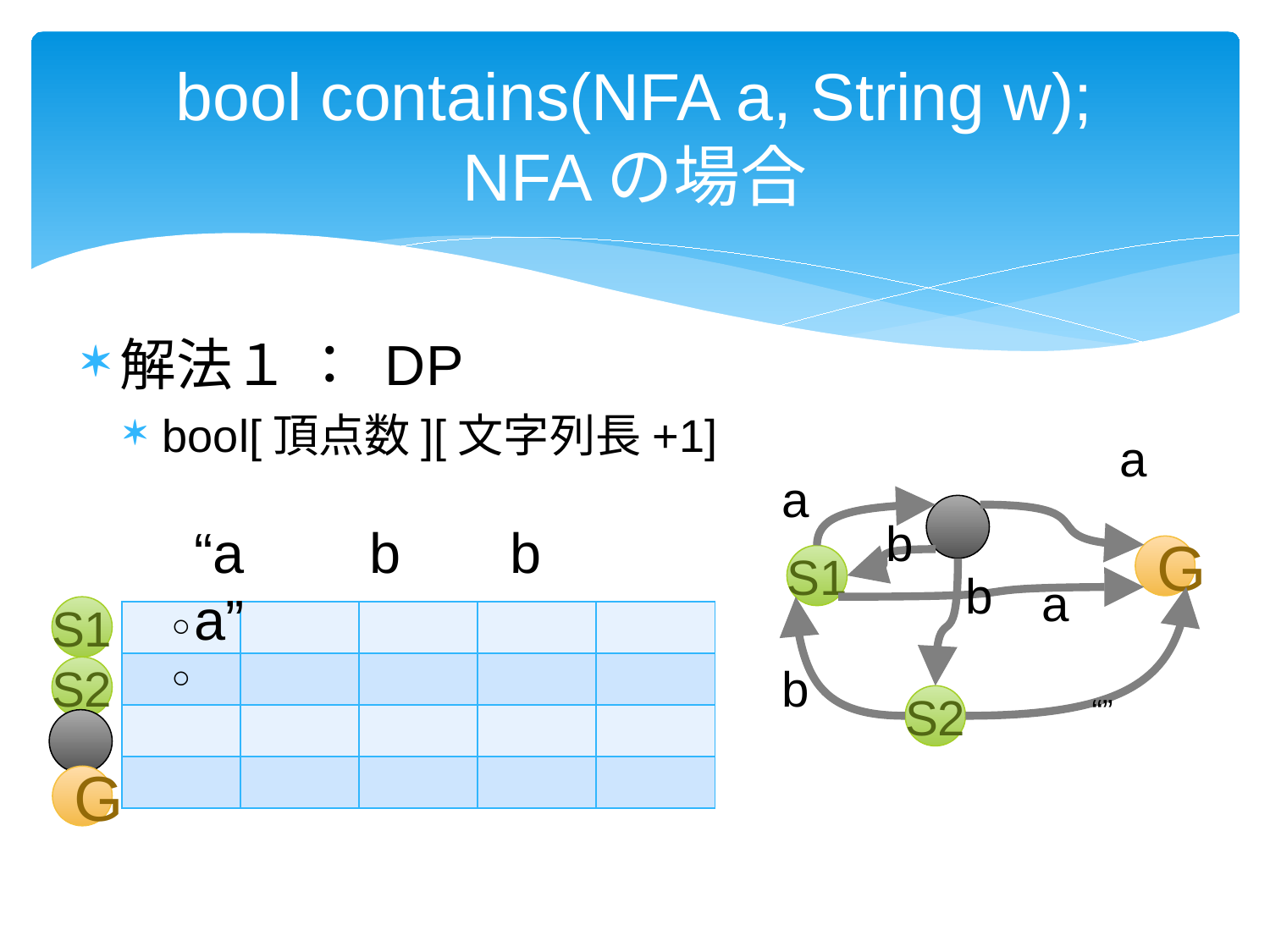

# bool contains(NFA a, String w); NFAの場合
解法１ ： DP
bool[頂点数][文字列長+1]
a
a

b
G
S1
b
a
b
“”
S2
“a        b       b       a”
S1
| ○ |  |  |  |  |
| --- | --- | --- | --- | --- |
| ○ |  |  |  |  |
|  |  |  |  |  |
|  |  |  |  |  |
S2

G